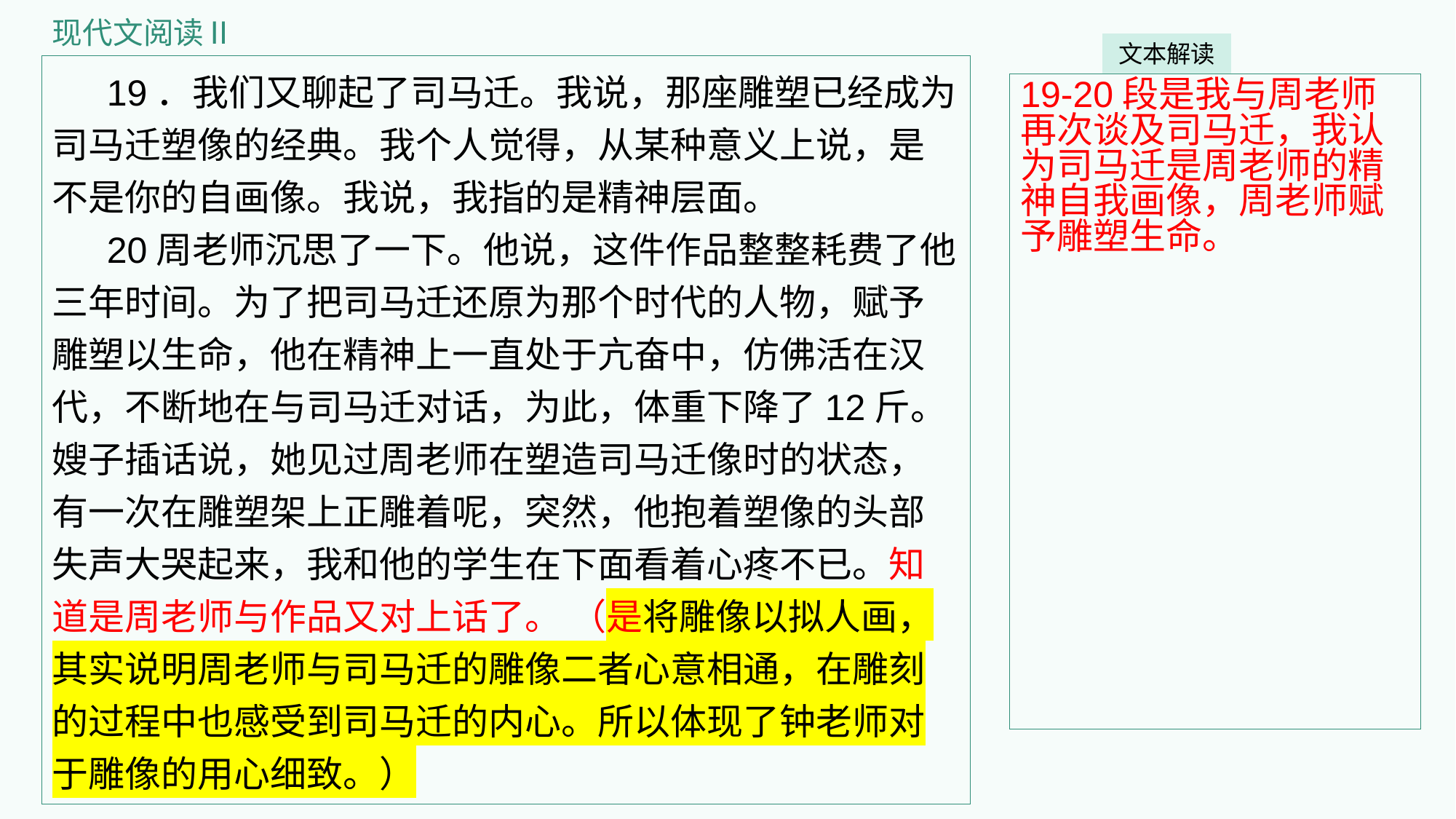

现代文阅读Ⅱ
文本解读
19．我们又聊起了司马迁。我说，那座雕塑已经成为司马迁塑像的经典。我个人觉得，从某种意义上说，是不是你的自画像。我说，我指的是精神层面。
20周老师沉思了一下。他说，这件作品整整耗费了他三年时间。为了把司马迁还原为那个时代的人物，赋予雕塑以生命，他在精神上一直处于亢奋中，仿佛活在汉代，不断地在与司马迁对话，为此，体重下降了12斤。嫂子插话说，她见过周老师在塑造司马迁像时的状态，有一次在雕塑架上正雕着呢，突然，他抱着塑像的头部失声大哭起来，我和他的学生在下面看着心疼不已。知道是周老师与作品又对上话了。 （是将雕像以拟人画，其实说明周老师与司马迁的雕像二者心意相通，在雕刻的过程中也感受到司马迁的内心。所以体现了钟老师对于雕像的用心细致。）
19-20段是我与周老师再次谈及司马迁，我认为司马迁是周老师的精神自我画像，周老师赋予雕塑生命。